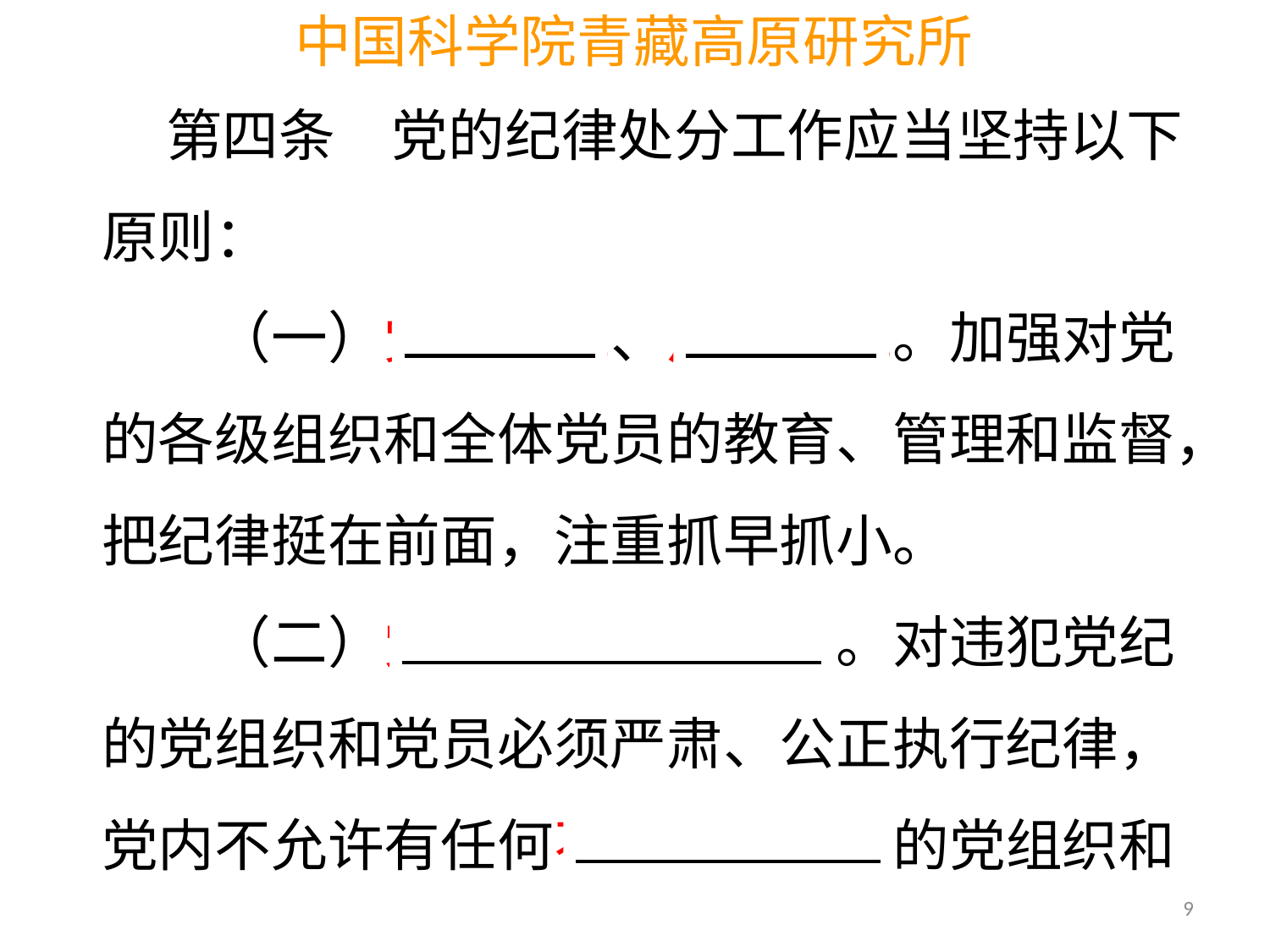

第四条　党的纪律处分工作应当坚持以下原则：
　　（一）党要管党、从严治党。加强对党的各级组织和全体党员的教育、管理和监督，把纪律挺在前面，注重抓早抓小。
　　（二）党纪面前一律平等。对违犯党纪的党组织和党员必须严肃、公正执行纪律，党内不允许有任何不受纪律约束的党组织和

9